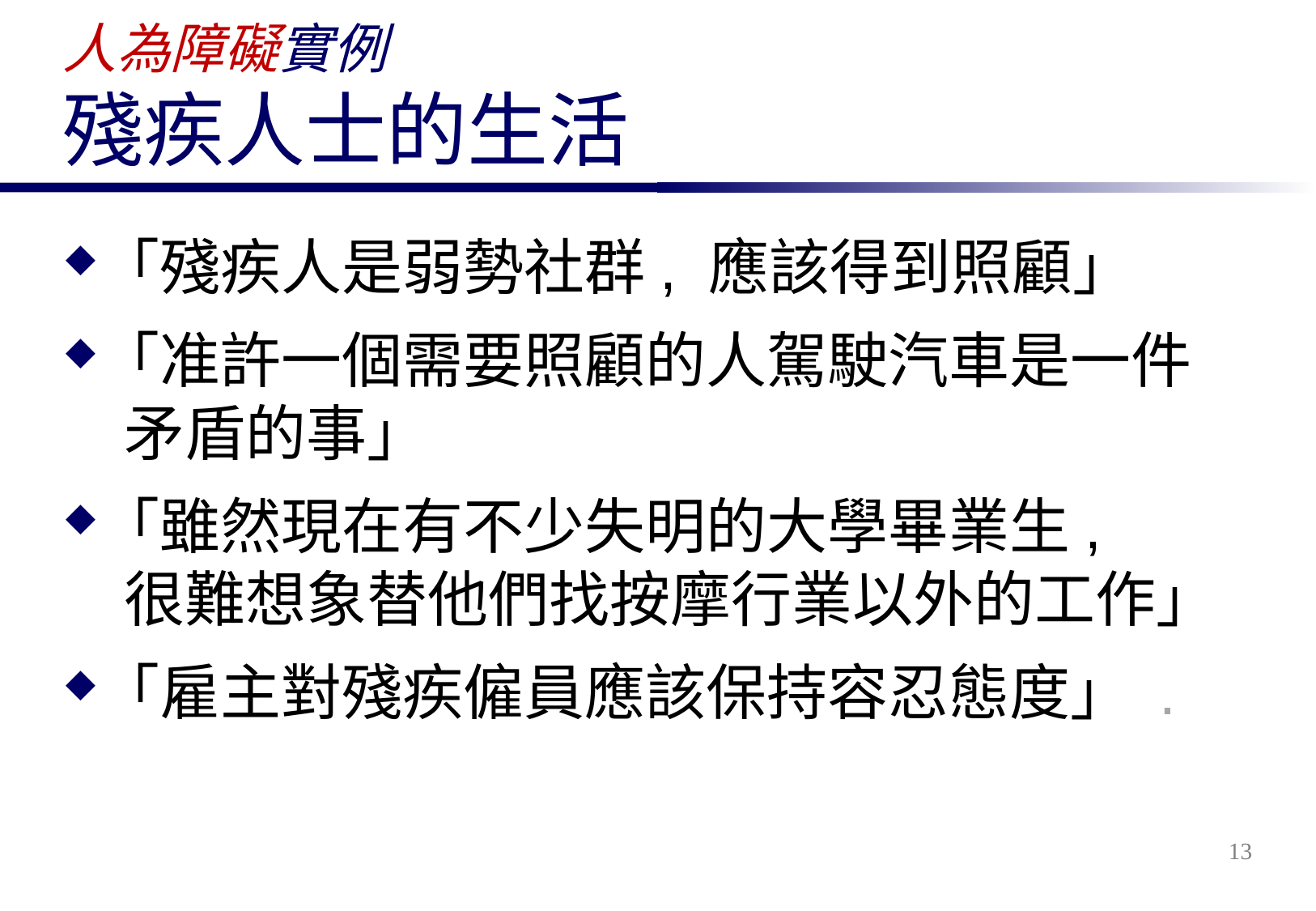

# 人為障礙實例 殘疾人士的生活
「殘疾人是弱勢社群, 應該得到照顧」
「准許一個需要照顧的人駕駛汽車是一件	矛盾的事」
「雖然現在有不少失明的大學畢業生, 	很難想象替他們找按摩行業以外的工作」
「雇主對殘疾僱員應該保持容忍態度」 .
13